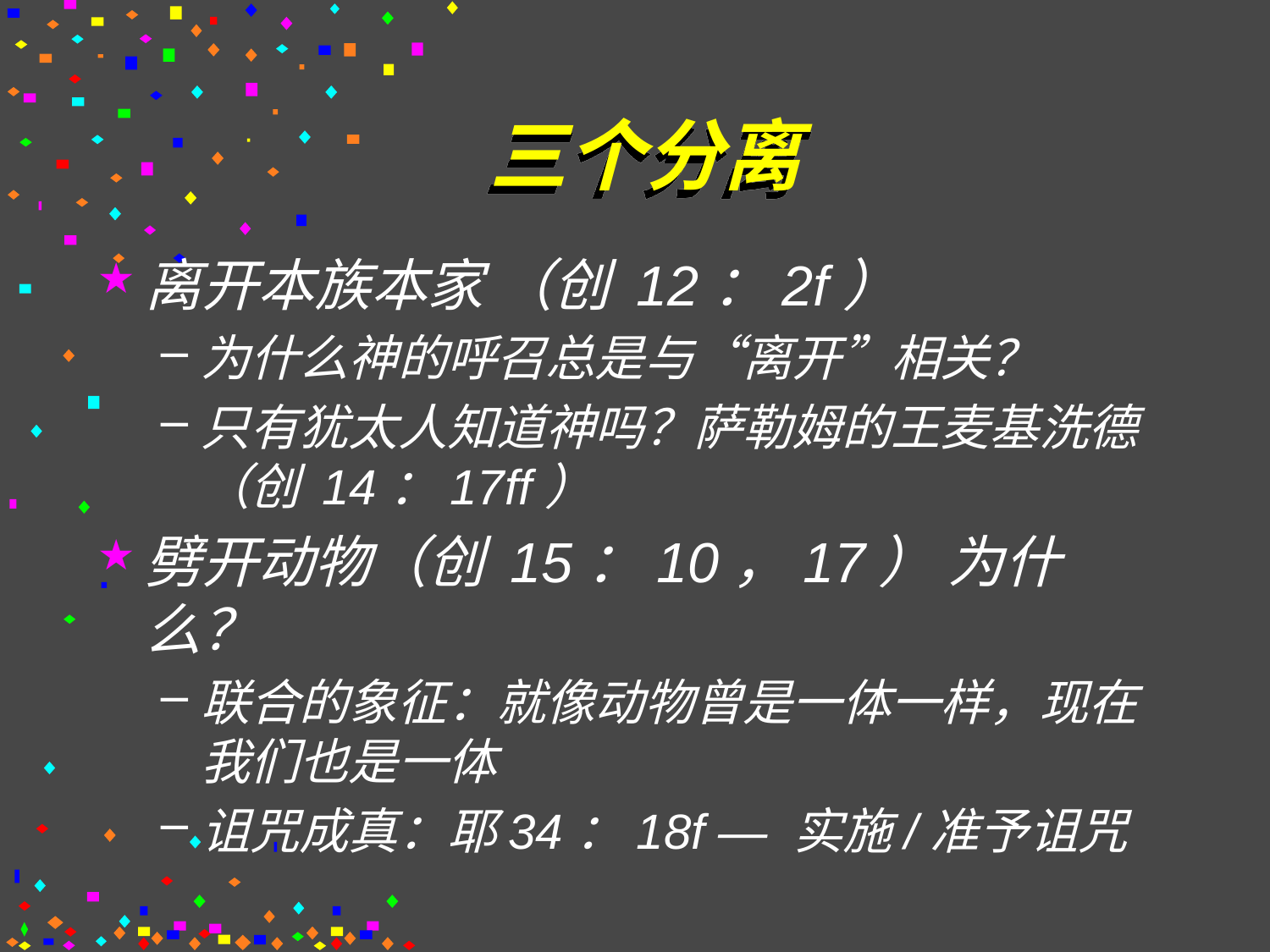

# 三个分离
离开本族本家 （创 12：2f）
为什么神的呼召总是与“离开”相关？
只有犹太人知道神吗？萨勒姆的王麦基洗德 （创 14：17ff）
劈开动物（创 15：10，17） 为什么？
联合的象征：就像动物曾是一体一样，现在我们也是一体
诅咒成真：耶34：18f — 实施/准予诅咒